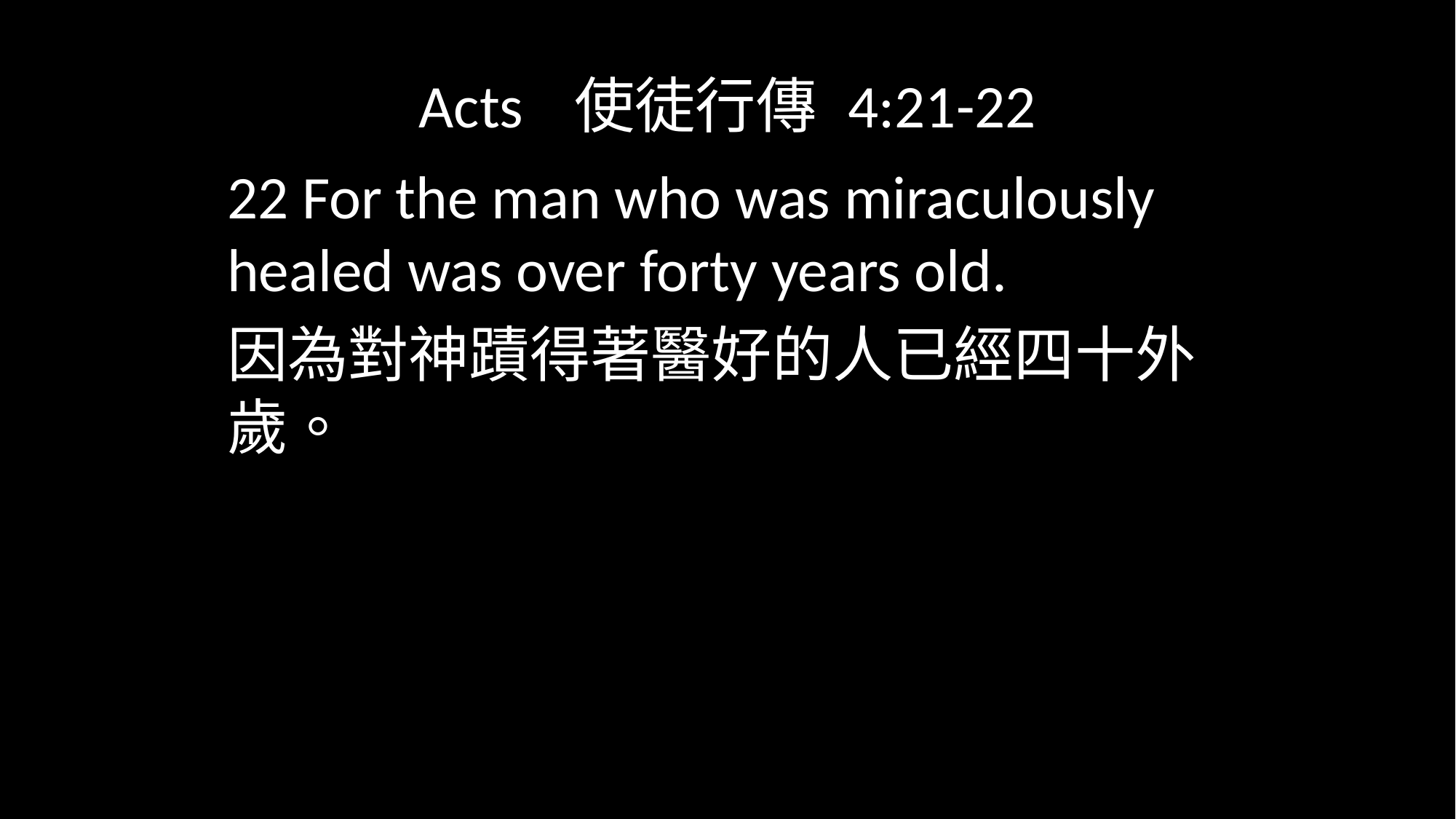

# Acts 使徒行傳 4:21-22
22 For the man who was miraculously healed was over forty years old.
因為對神蹟得著醫好的人已經四十外歲。